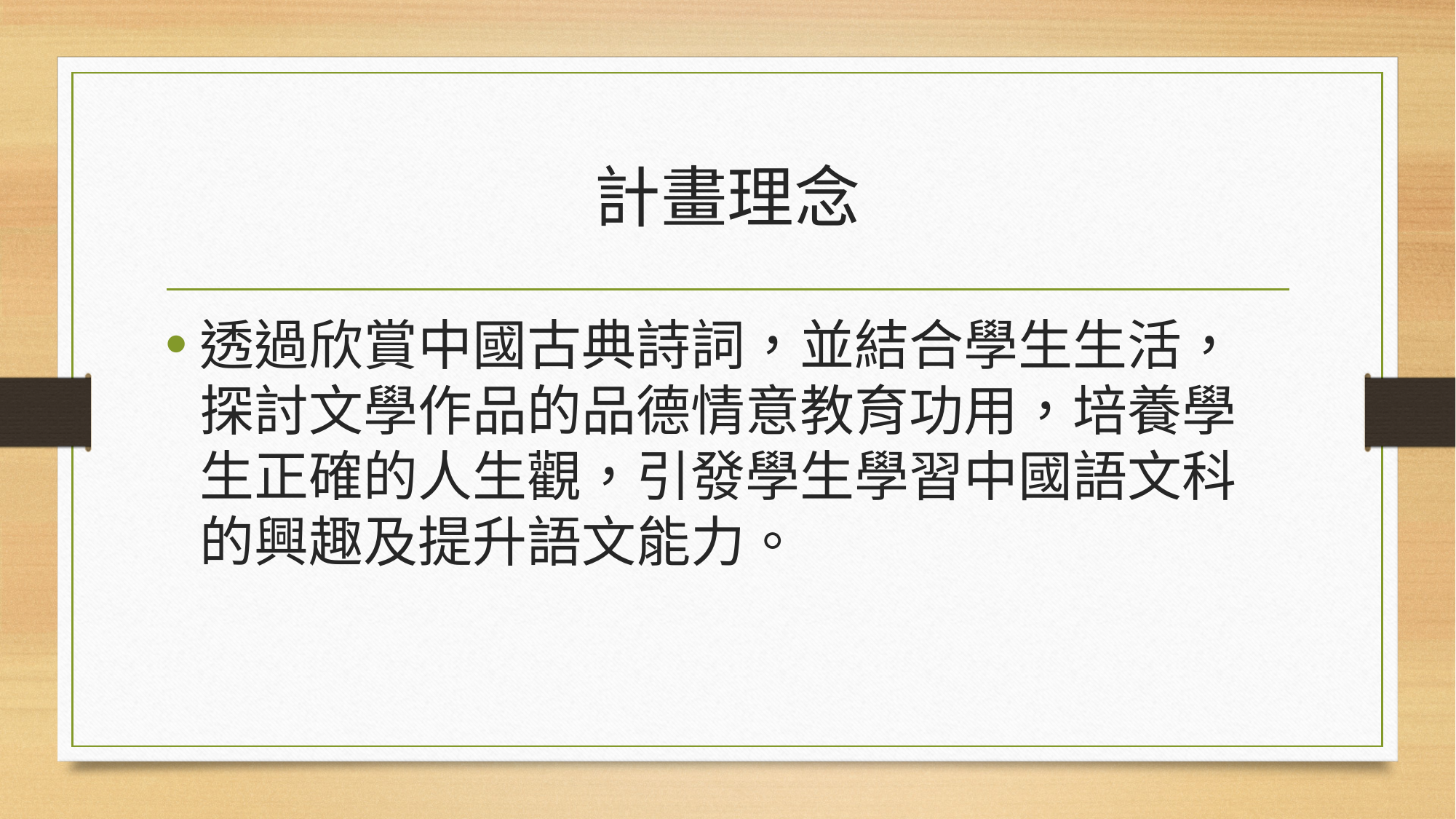

# 計畫理念
透過欣賞中國古典詩詞，並結合學生生活，探討文學作品的品德情意教育功用，培養學生正確的人生觀，引發學生學習中國語文科的興趣及提升語文能力。